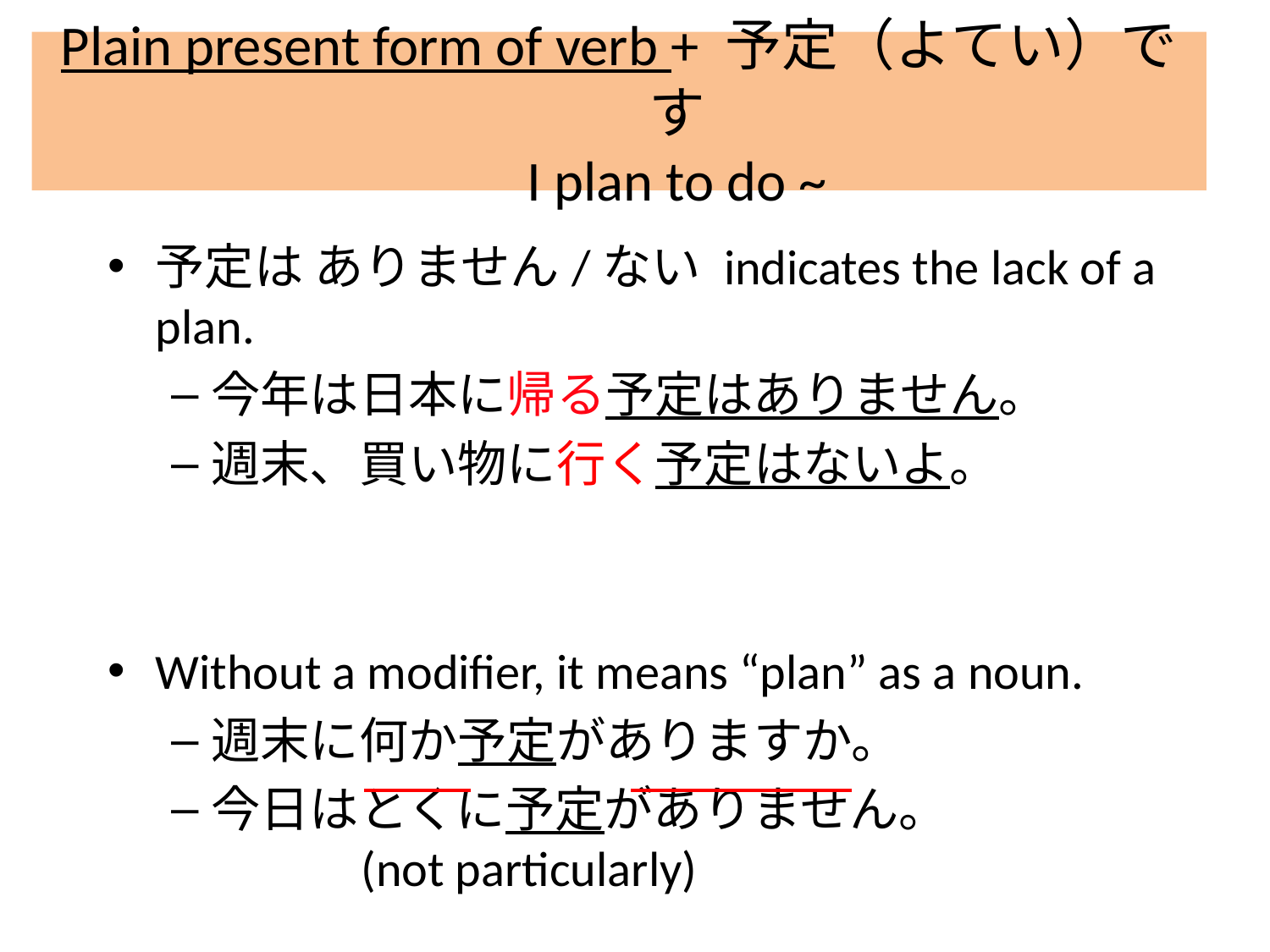

# Plain present form of verb + 予定（よてい）です I plan to do ~
予定は ありません/ない indicates the lack of a plan.
今年は日本に帰る予定はありません。
週末、買い物に行く予定はないよ。

Without a modifier, it means “plan” as a noun.
週末に何か予定がありますか。
今日はとくに予定がありません。
	 (not particularly)